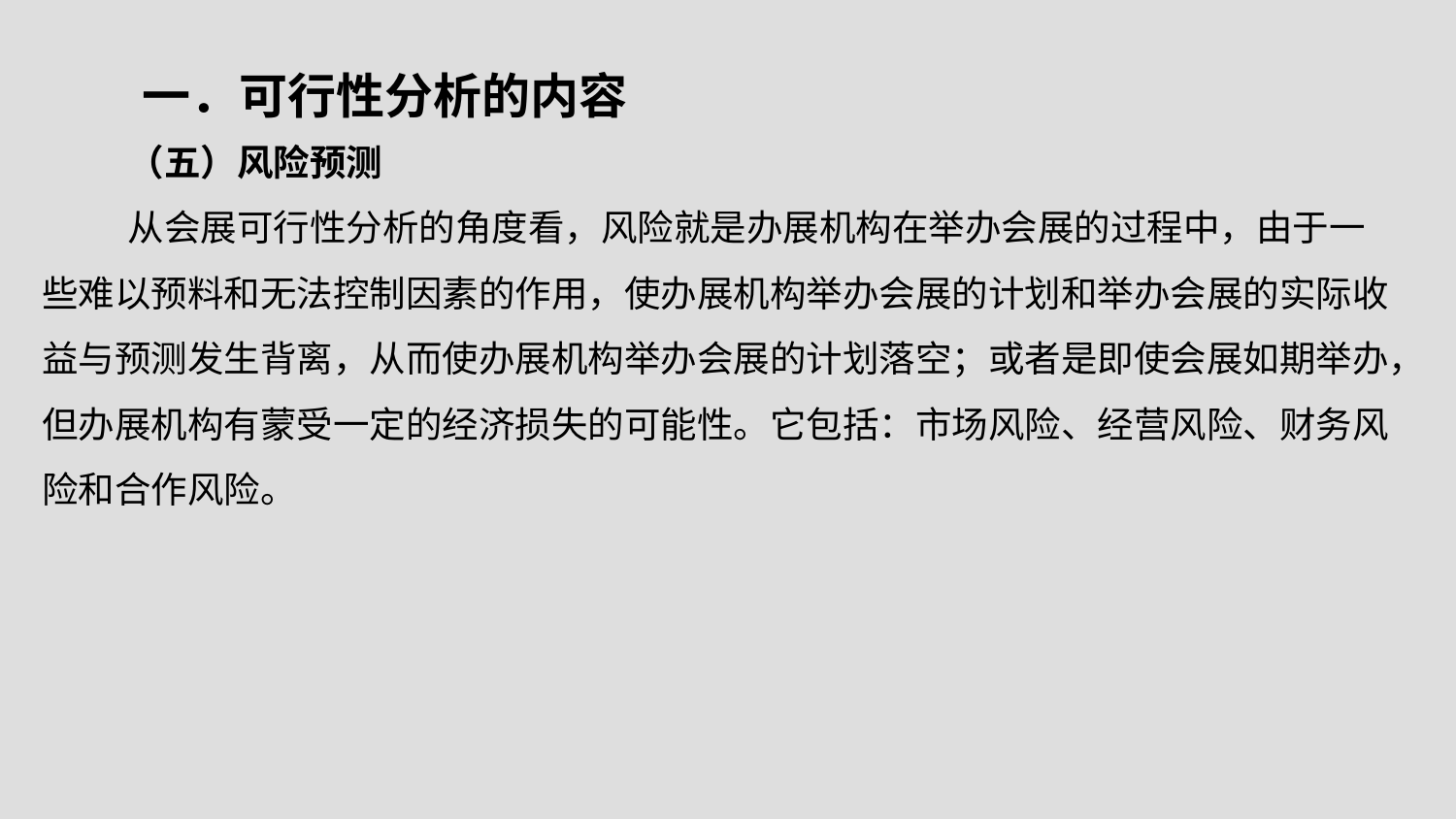

# 一．可行性分析的内容
（五）风险预测
从会展可行性分析的角度看，风险就是办展机构在举办会展的过程中，由于一些难以预料和无法控制因素的作用，使办展机构举办会展的计划和举办会展的实际收益与预测发生背离，从而使办展机构举办会展的计划落空；或者是即使会展如期举办，但办展机构有蒙受一定的经济损失的可能性。它包括：市场风险、经营风险、财务风险和合作风险。